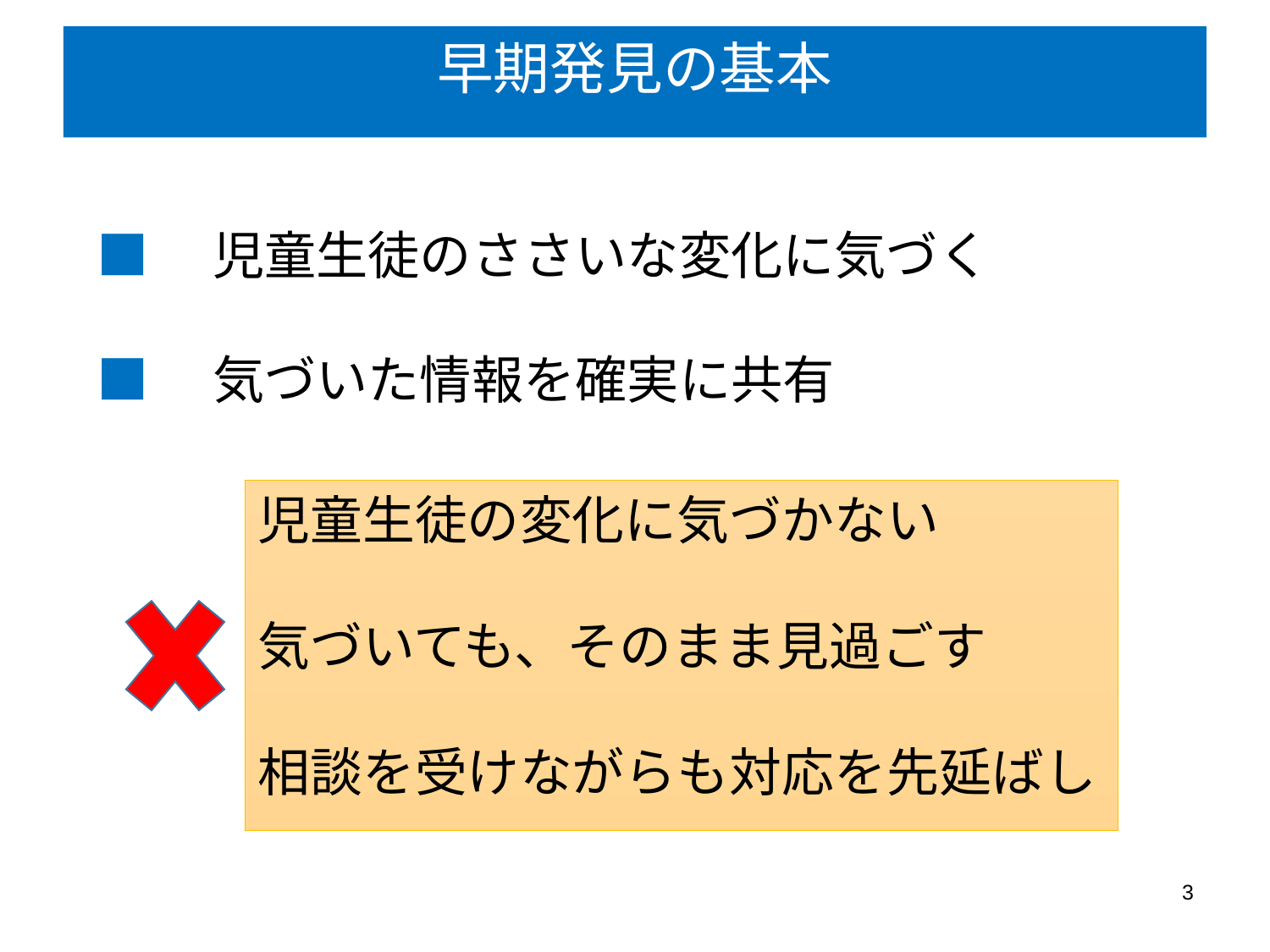

早期発見の基本
■　児童生徒のささいな変化に気づく

■　気づいた情報を確実に共有
児童生徒の変化に気づかない

気づいても、そのまま見過ごす

相談を受けながらも対応を先延ばし

3